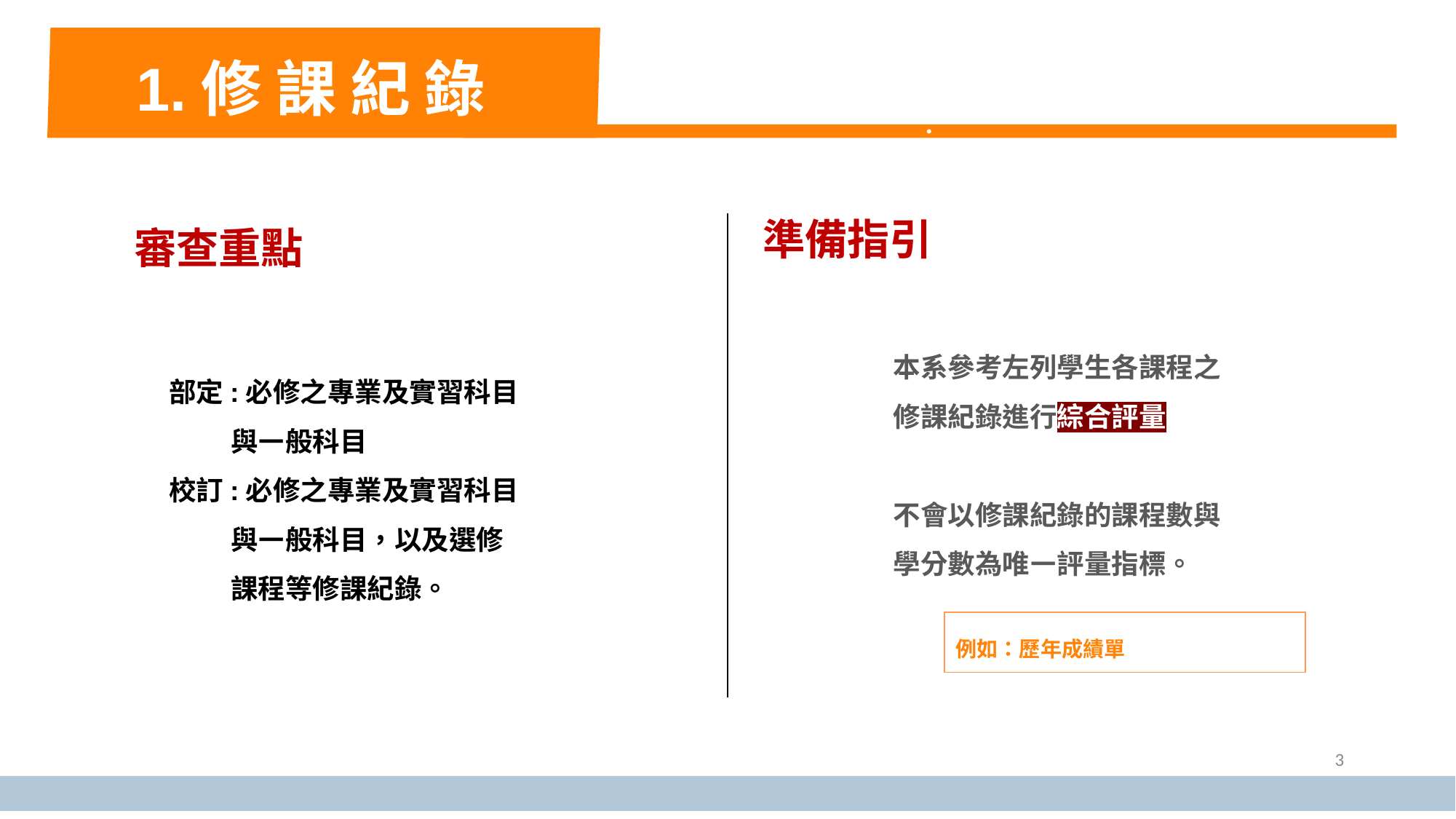

1.修 課 紀 錄
．
準備指引
審查重點
本系參考左列學生各課程之
修課紀錄進行綜合評量

不會以修課紀錄的課程數與
學分數為唯㇐評量指標。
部定:必修之專業及實習科目
　　 與㇐般科目
校訂:必修之專業及實習科目
　　 與㇐般科目，以及選修
　　 課程等修課紀錄。
例如：歷年成績單

3